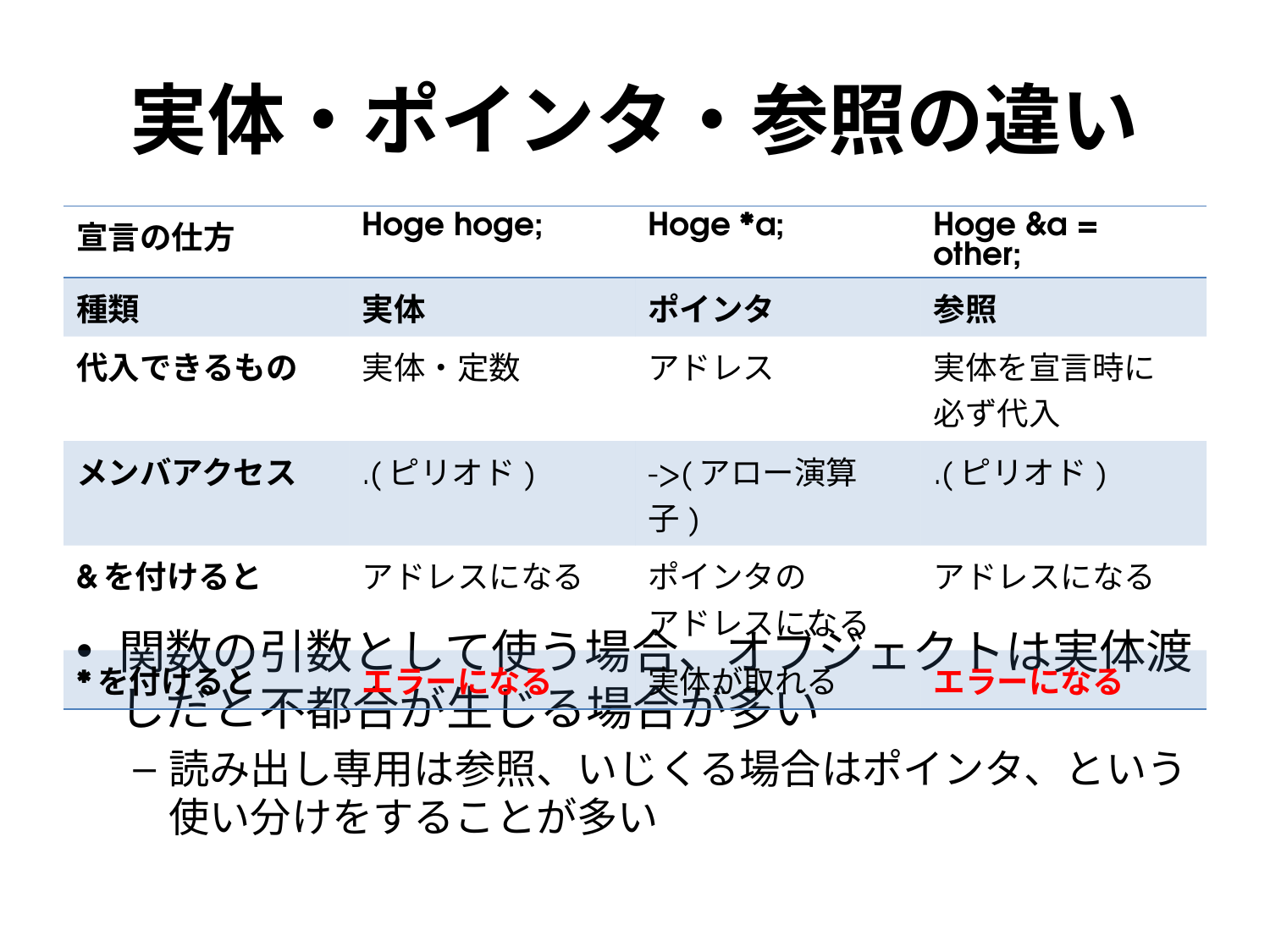

# 実体・ポインタ・参照の違い
| 宣言の仕方 | Hoge hoge; | Hoge \*a; | Hoge &a = other; |
| --- | --- | --- | --- |
| 種類 | 実体 | ポインタ | 参照 |
| 代入できるもの | 実体・定数 | アドレス | 実体を宣言時に 必ず代入 |
| メンバアクセス | .(ピリオド) | ->(アロー演算子) | .(ピリオド) |
| &を付けると | アドレスになる | ポインタの アドレスになる | アドレスになる |
| \*を付けると | エラーになる | 実体が取れる | エラーになる |
関数の引数として使う場合、オブジェクトは実体渡しだと不都合が生じる場合が多い
読み出し専用は参照、いじくる場合はポインタ、という使い分けをすることが多い